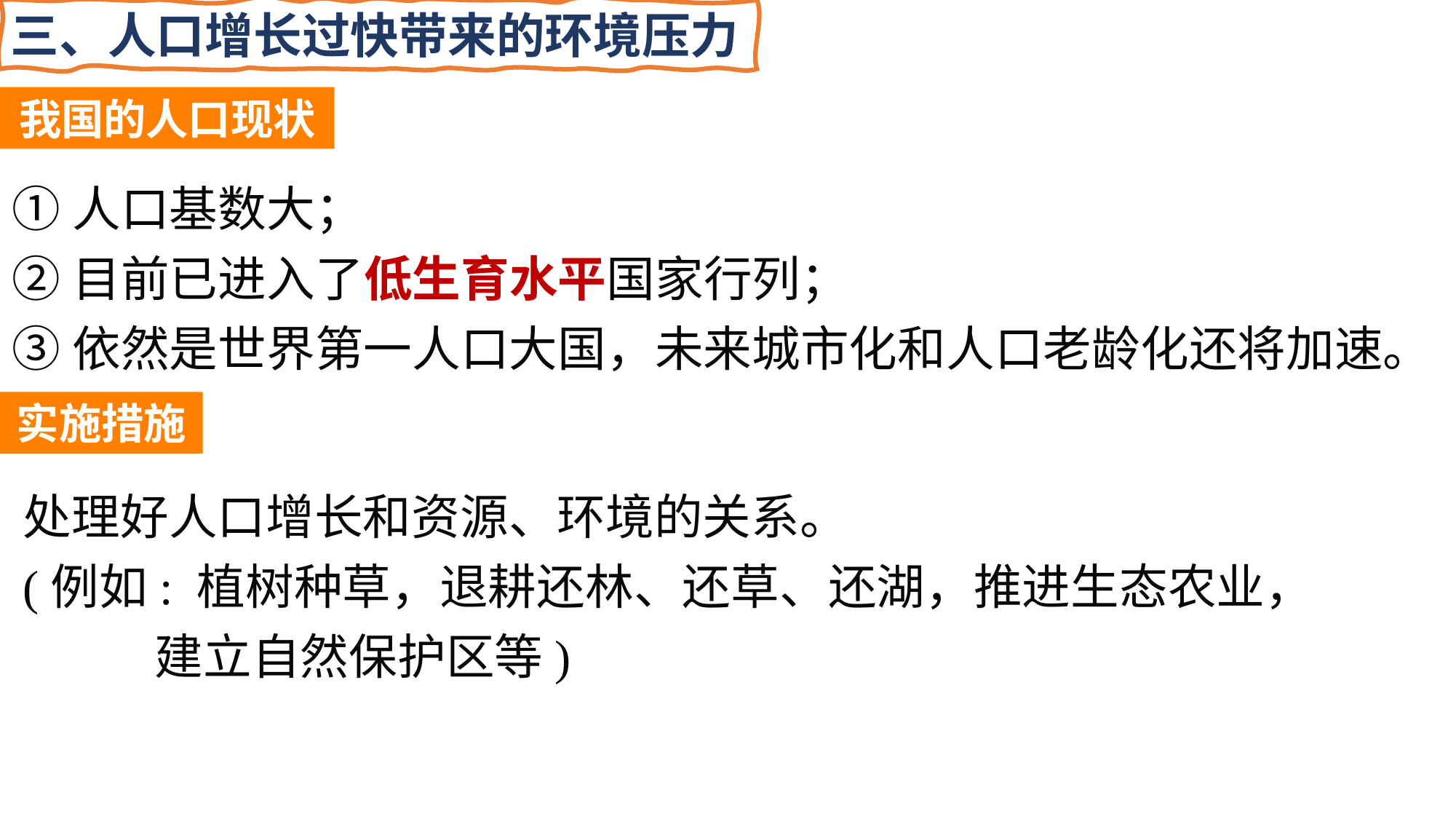

三、人口增长过快带来的环境压力
我国的人口现状
①人口基数大；
②目前已进入了低生育水平国家行列；
③依然是世界第一人口大国，未来城市化和人口老龄化还将加速。
实施措施
处理好人口增长和资源、环境的关系。
(例如: 植树种草，退耕还林、还草、还湖，推进生态农业，
           建立自然保护区等)